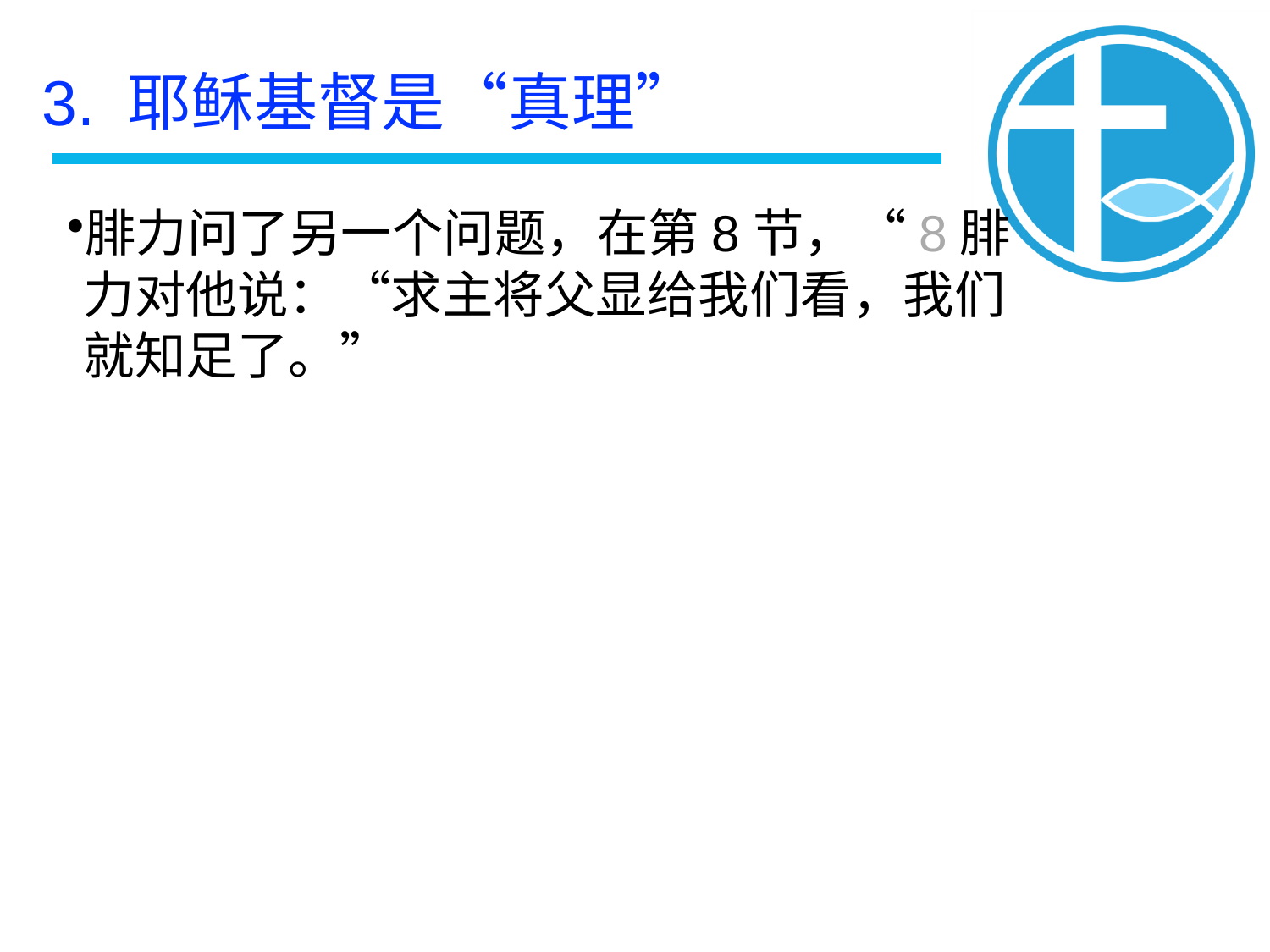

3. 耶稣基督是“真理”
腓力问了另一个问题，在第8节，“8腓力对他说：“求主将父显给我们看，我们就知足了。”